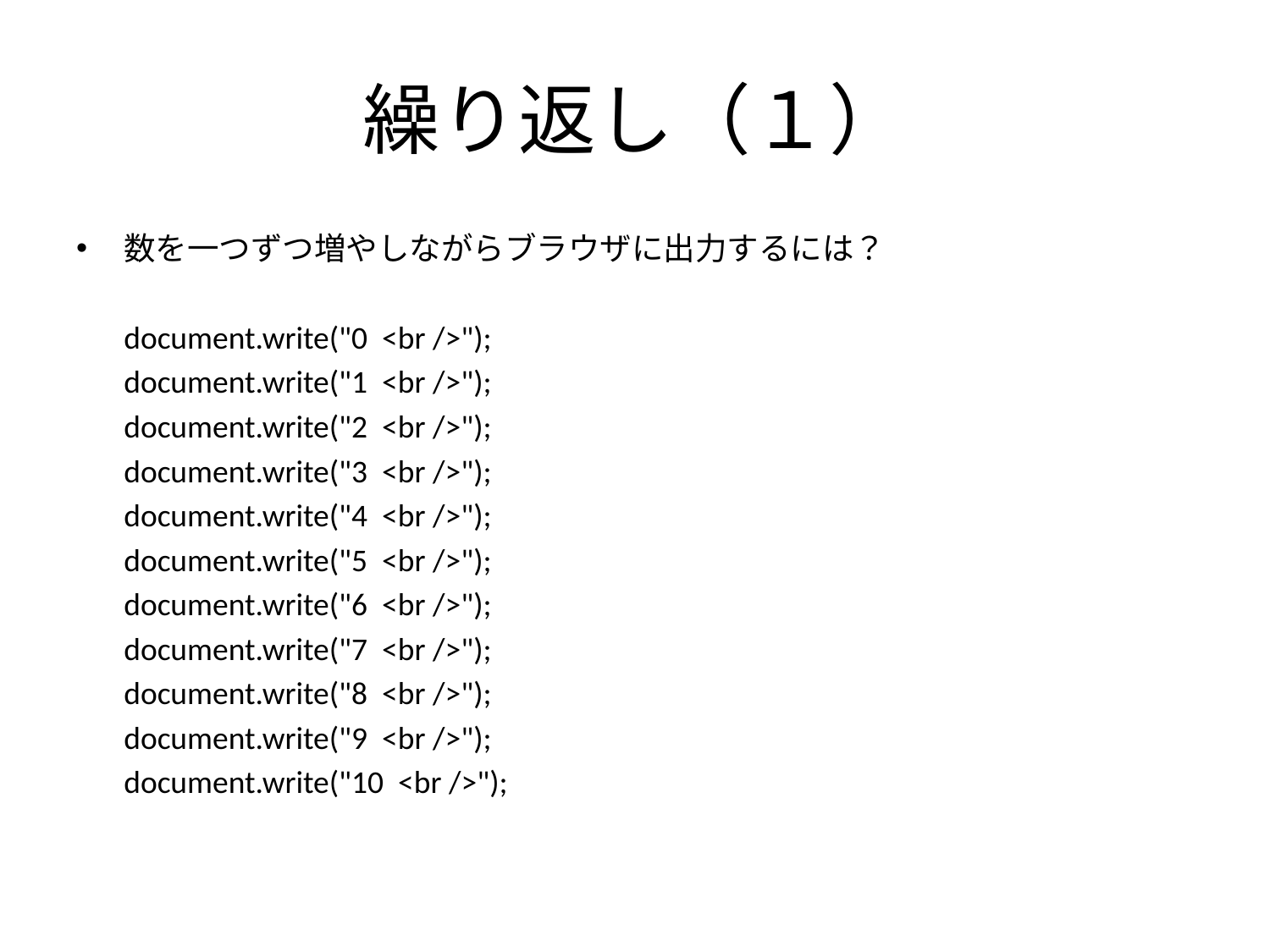

# 繰り返し（１）
数を一つずつ増やしながらブラウザに出力するには？

	document.write("0  <br />");
	document.write("1  <br />");
	document.write("2  <br />");
	document.write("3  <br />");
	document.write("4  <br />");
	document.write("5  <br />");
	document.write("6  <br />");
	document.write("7  <br />");
	document.write("8  <br />");
	document.write("9  <br />");
	document.write("10  <br />");